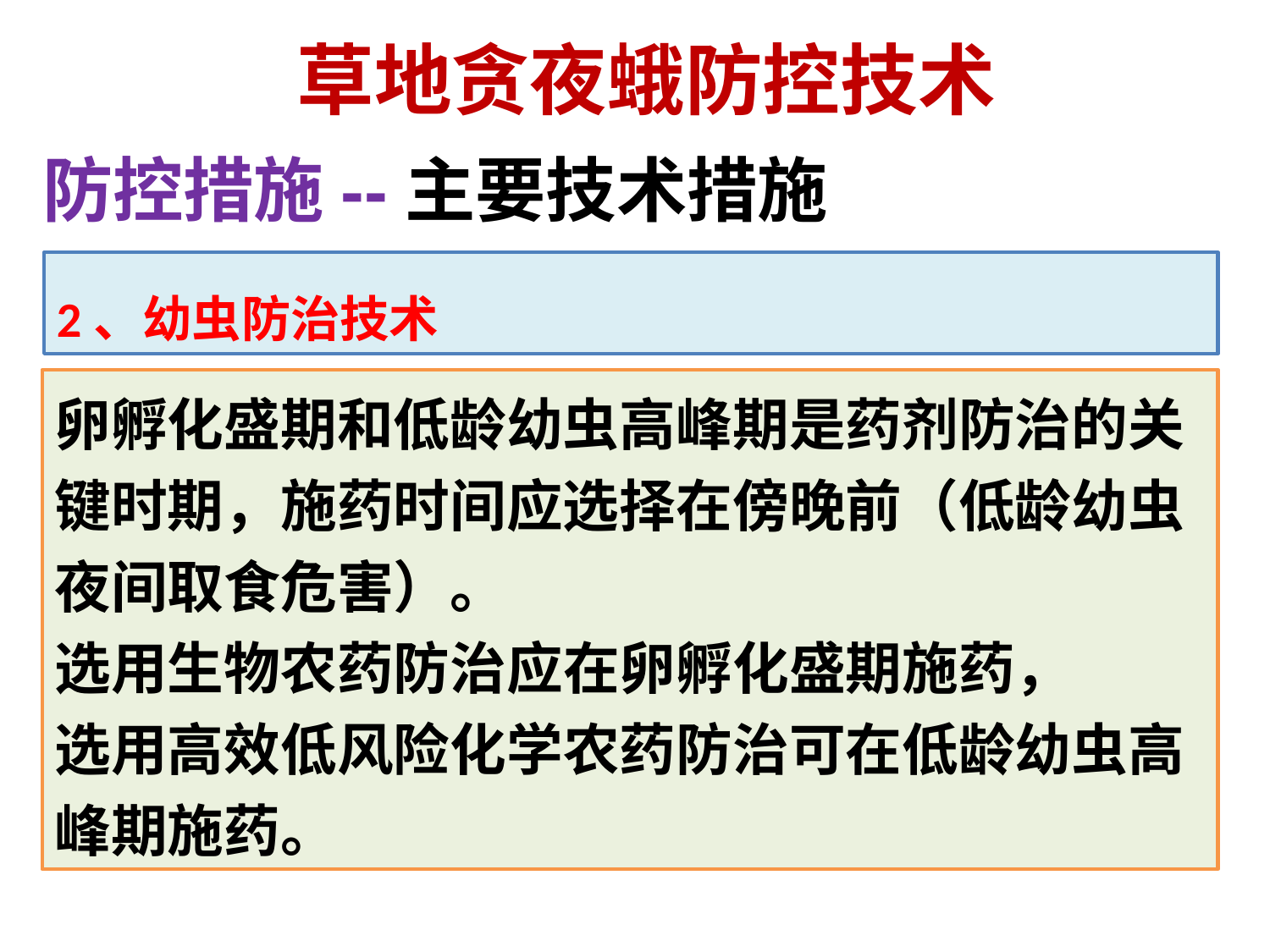

# 草地贪夜蛾防控技术
防控措施--主要技术措施
2、幼虫防治技术
卵孵化盛期和低龄幼虫高峰期是药剂防治的关键时期，施药时间应选择在傍晚前（低龄幼虫夜间取食危害）。
选用生物农药防治应在卵孵化盛期施药，
选用高效低风险化学农药防治可在低龄幼虫高峰期施药。